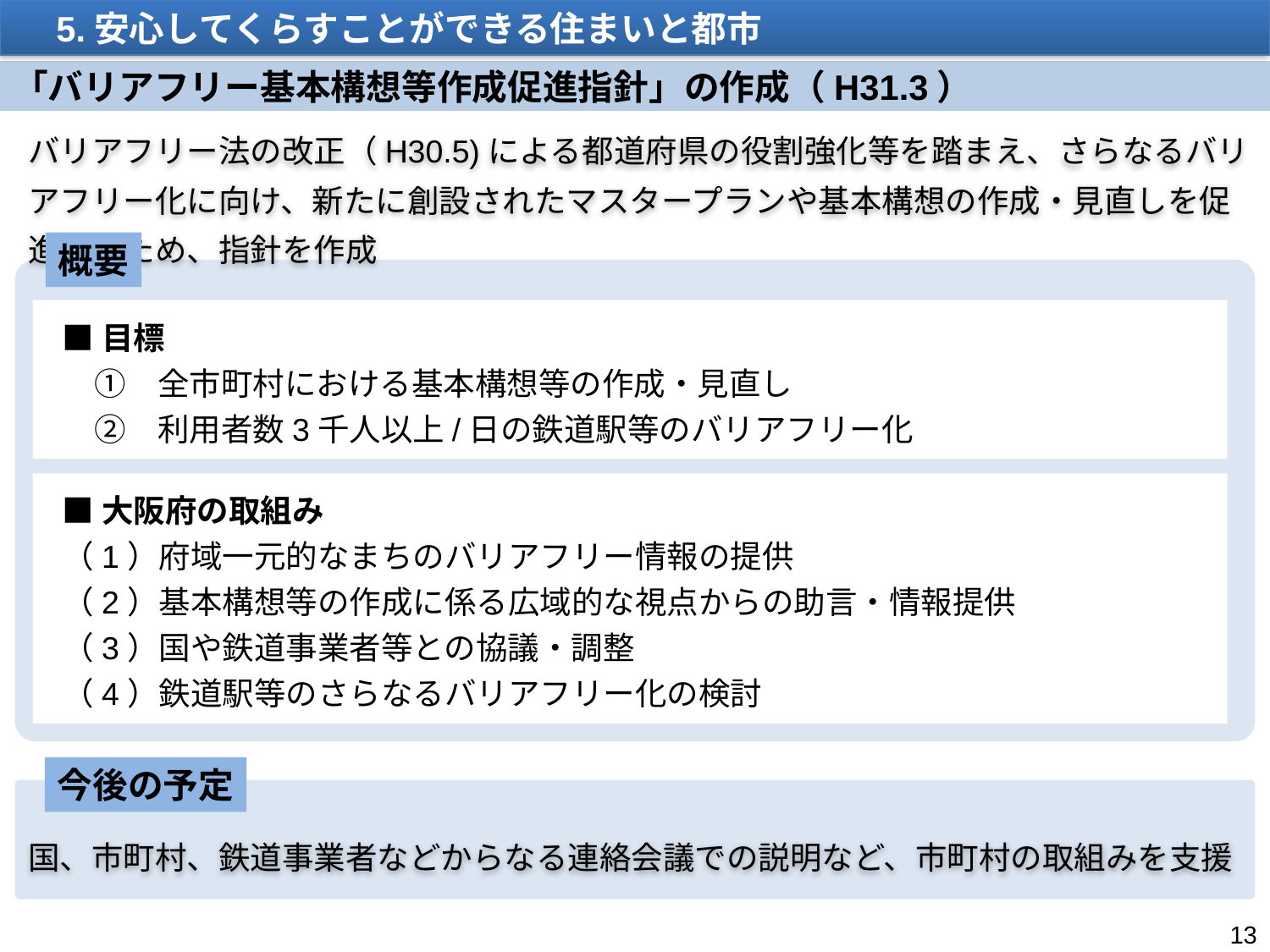

5.安心してくらすことができる住まいと都市
「バリアフリー基本構想等作成促進指針」の作成（H31.3）
バリアフリー法の改正（H30.5)による都道府県の役割強化等を踏まえ、さらなるバリアフリー化に向け、新たに創設されたマスタープランや基本構想の作成・見直しを促進するため、指針を作成
概要

■目標
　①　全市町村における基本構想等の作成・見直し
　②　利用者数3千人以上/日の鉄道駅等のバリアフリー化
■大阪府の取組み
（1）府域一元的なまちのバリアフリー情報の提供
（2）基本構想等の作成に係る広域的な視点からの助言・情報提供
（3）国や鉄道事業者等との協議・調整
（4）鉄道駅等のさらなるバリアフリー化の検討
今後の予定

国、市町村、鉄道事業者などからなる連絡会議での説明など、市町村の取組みを支援
13